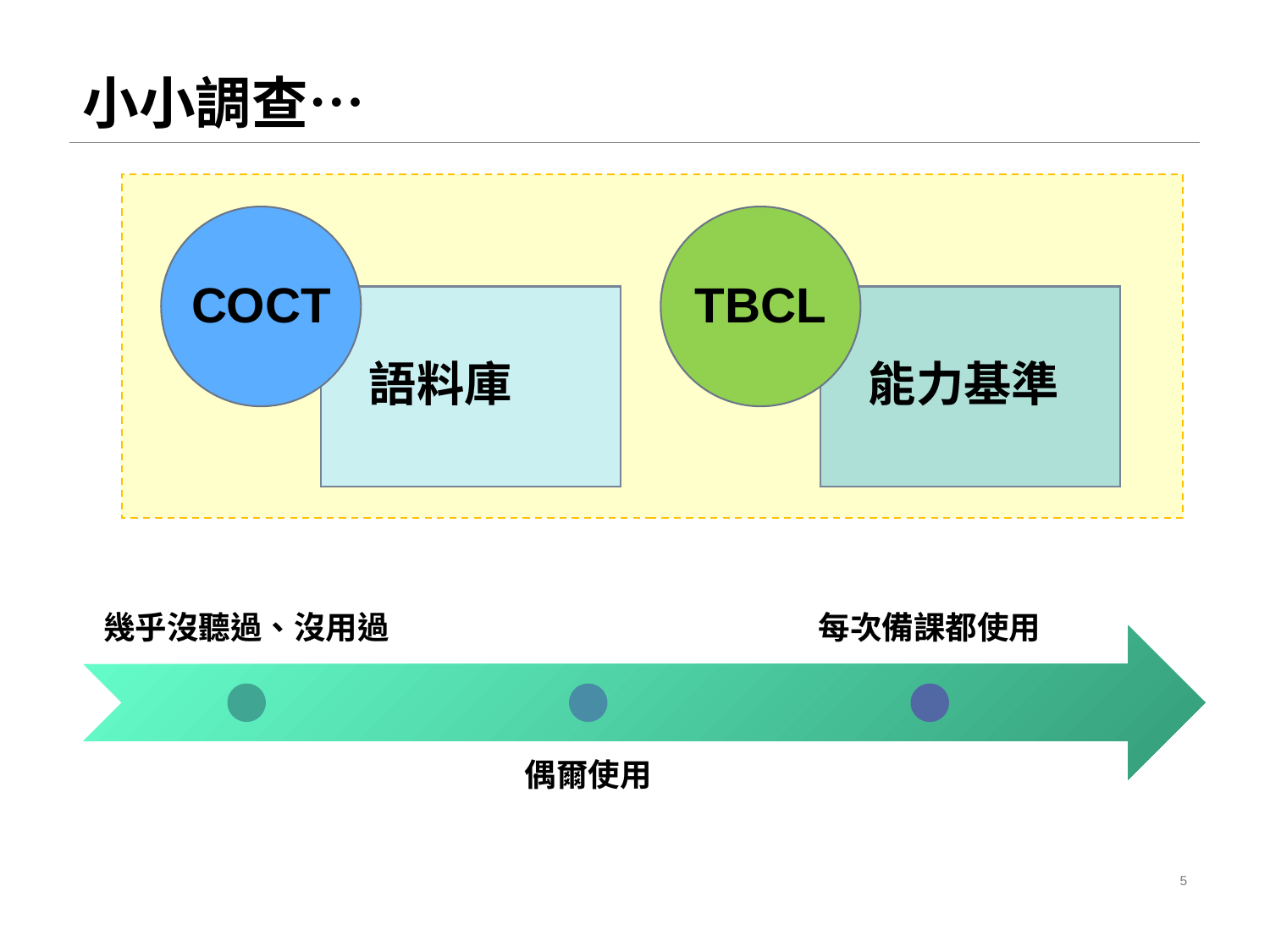

# 小小調查…

COCT
TBCL
語料庫
能力基準
幾乎沒聽過、沒用過
偶爾使用
每次備課都使用
5